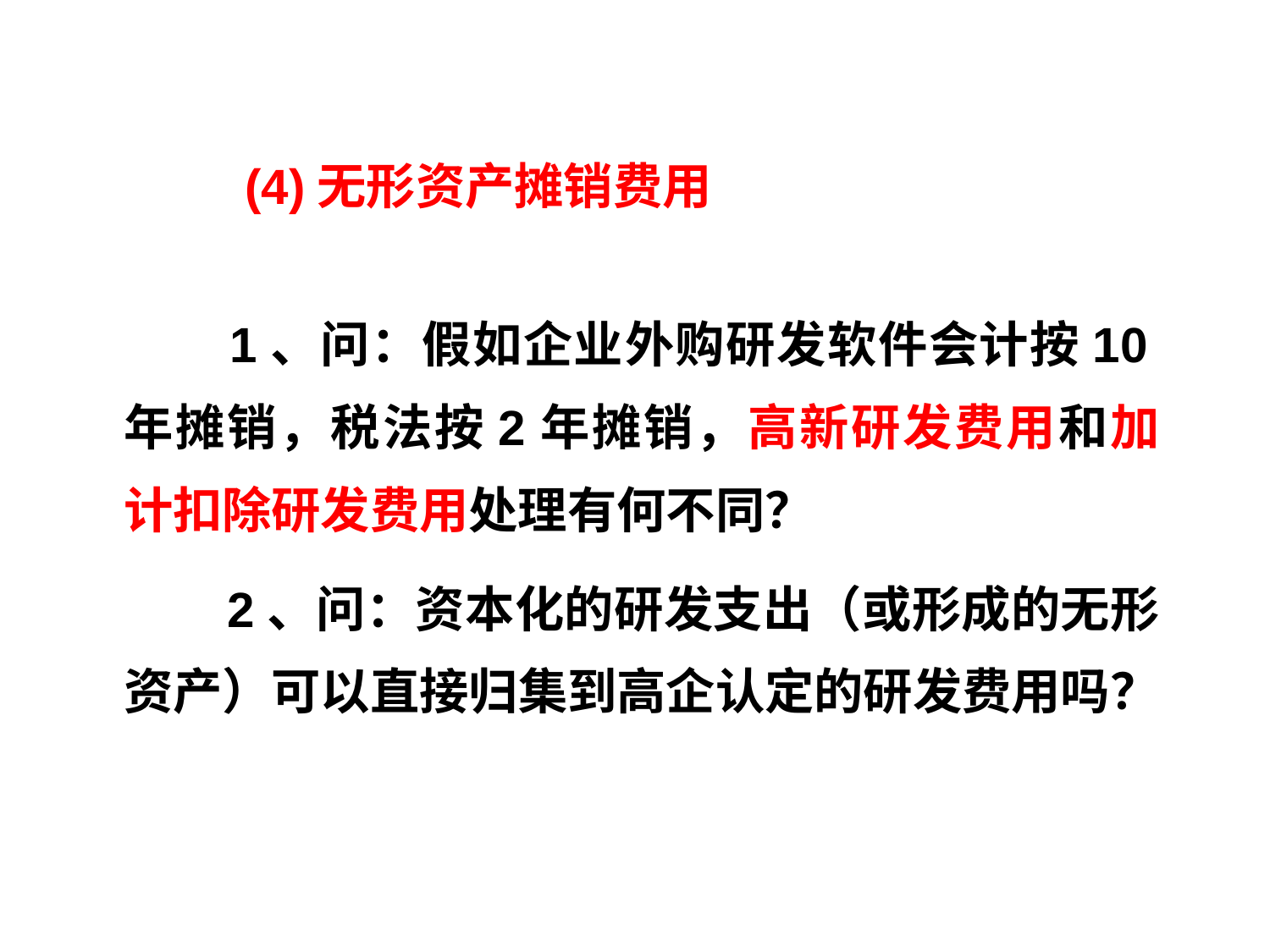

(4)无形资产摊销费用

  1、问：假如企业外购研发软件会计按10年摊销，税法按2年摊销，高新研发费用和加计扣除研发费用处理有何不同？
  2、问：资本化的研发支出（或形成的无形资产）可以直接归集到高企认定的研发费用吗？